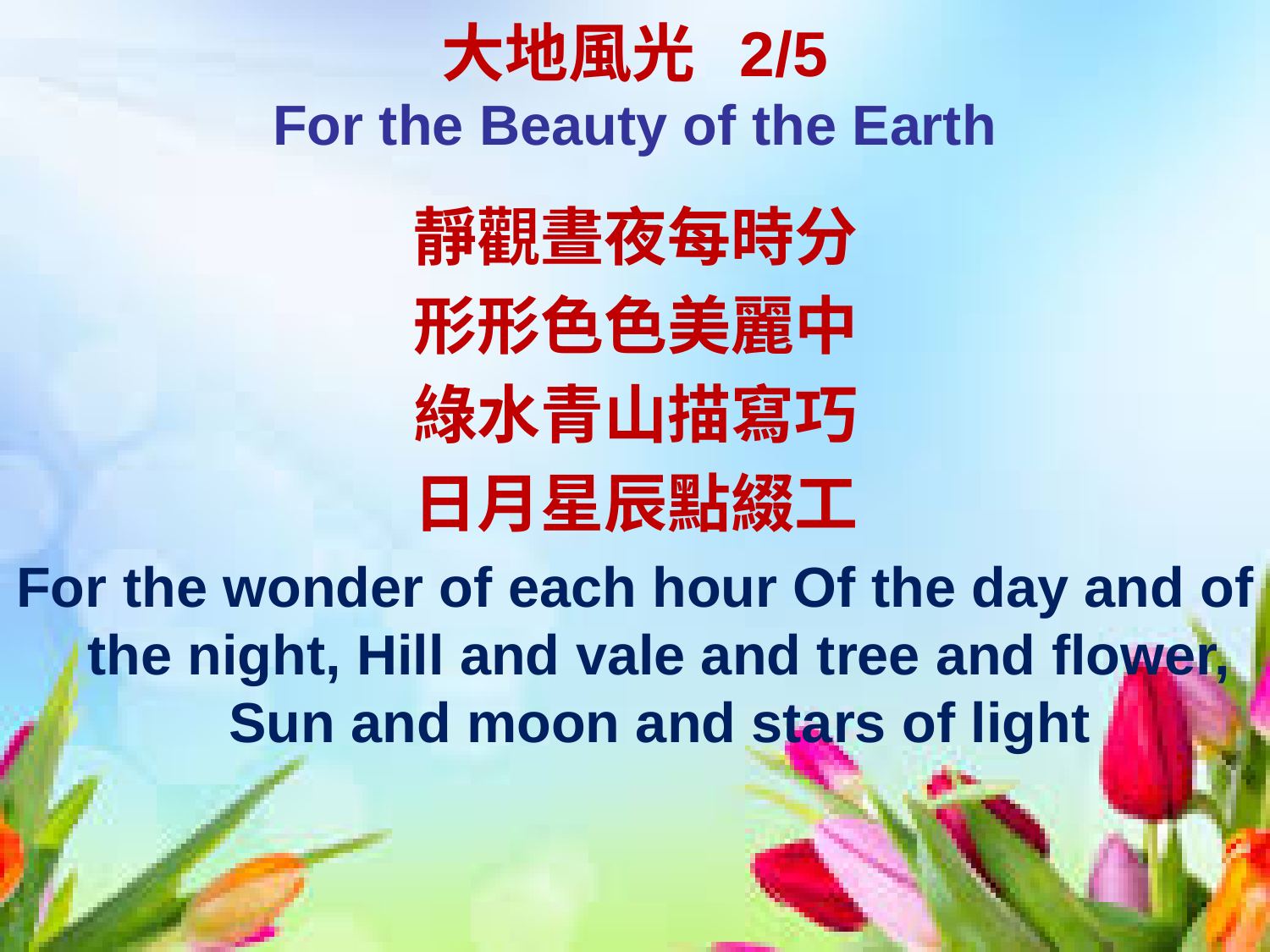

# 大地風光  2/5 For the Beauty of the Earth
靜觀晝夜每時分
形形色色美麗中
綠水青山描寫巧
日月星辰點綴工
For the wonder of each hour Of the day and of the night, Hill and vale and tree and flower, Sun and moon and stars of light